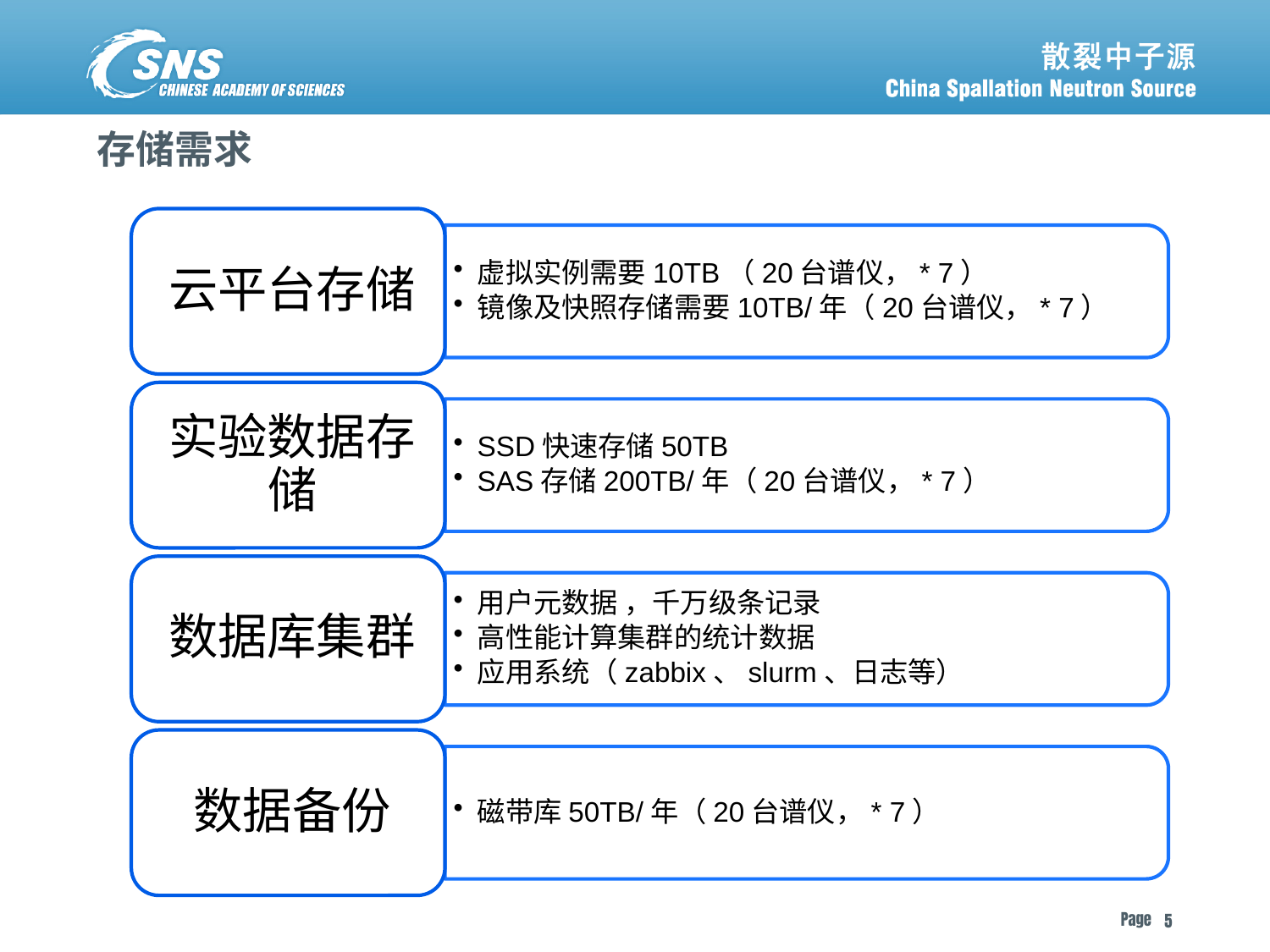

# 存储需求
虚拟实例需要10TB（20台谱仪，* 7）
镜像及快照存储需要10TB/年（20台谱仪，* 7）
云平台存储
SSD快速存储50TB
SAS存储200TB/年（20台谱仪，* 7）
实验数据存储
用户元数据 ，千万级条记录
高性能计算集群的统计数据
应用系统（zabbix、slurm、日志等）
数据库集群
磁带库50TB/年（20台谱仪，* 7）
数据备份
5